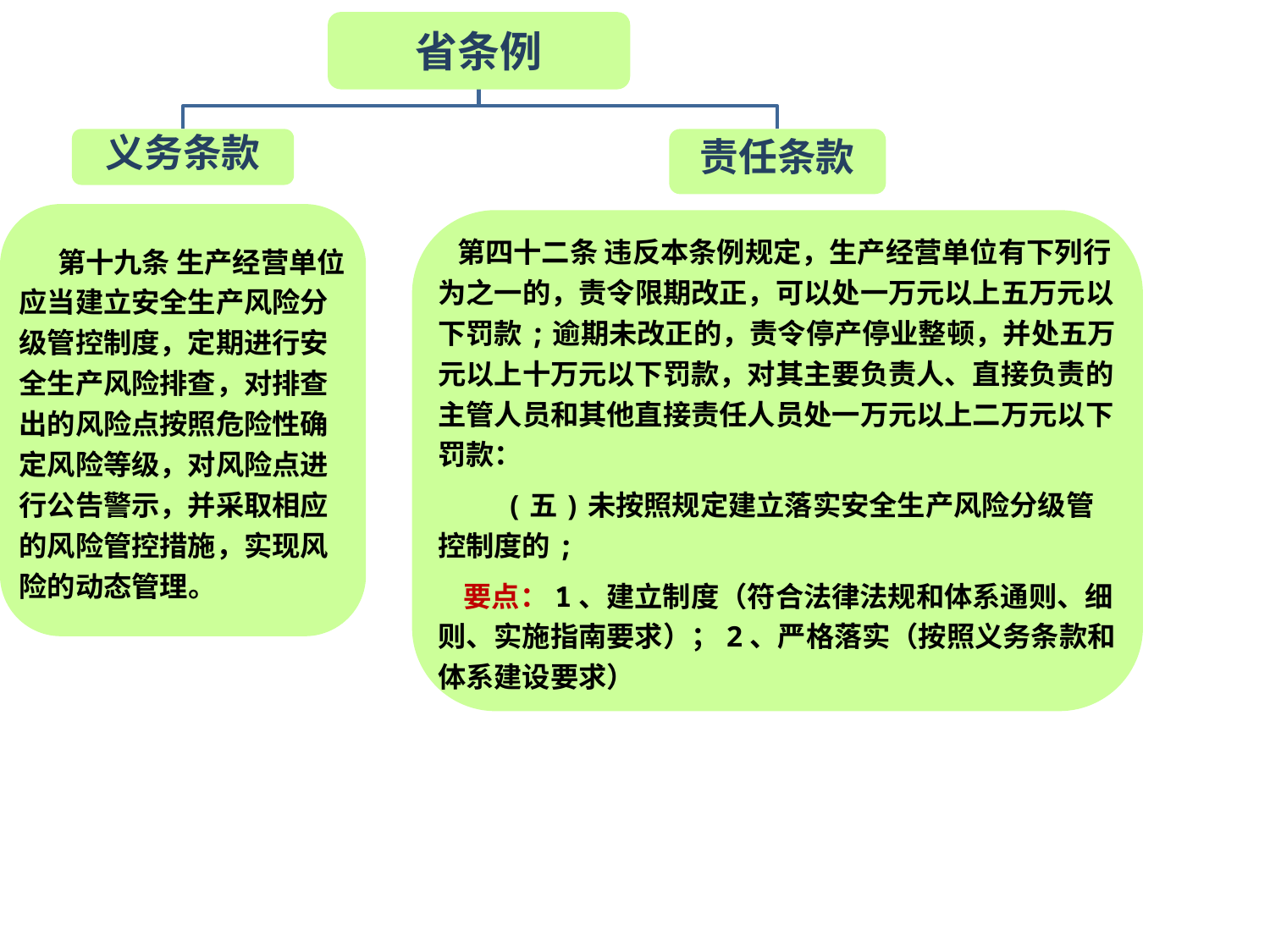

省条例
义务条款
     第十九条 生产经营单位应当建立安全生产风险分级管控制度，定期进行安全生产风险排查，对排查出的风险点按照危险性确定风险等级，对风险点进行公告警示，并采取相应的风险管控措施，实现风险的动态管理。
责任条款
  第四十二条 违反本条例规定，生产经营单位有下列行为之一的，责令限期改正，可以处一万元以上五万元以下罚款;逾期未改正的，责令停产停业整顿，并处五万元以上十万元以下罚款，对其主要负责人、直接负责的主管人员和其他直接责任人员处一万元以上二万元以下罚款：
    (五)未按照规定建立落实安全生产风险分级管控制度的;
   要点：1、建立制度（符合法律法规和体系通则、细则、实施指南要求）；2、严格落实（按照义务条款和体系建设要求）

2017年11月 莱芜